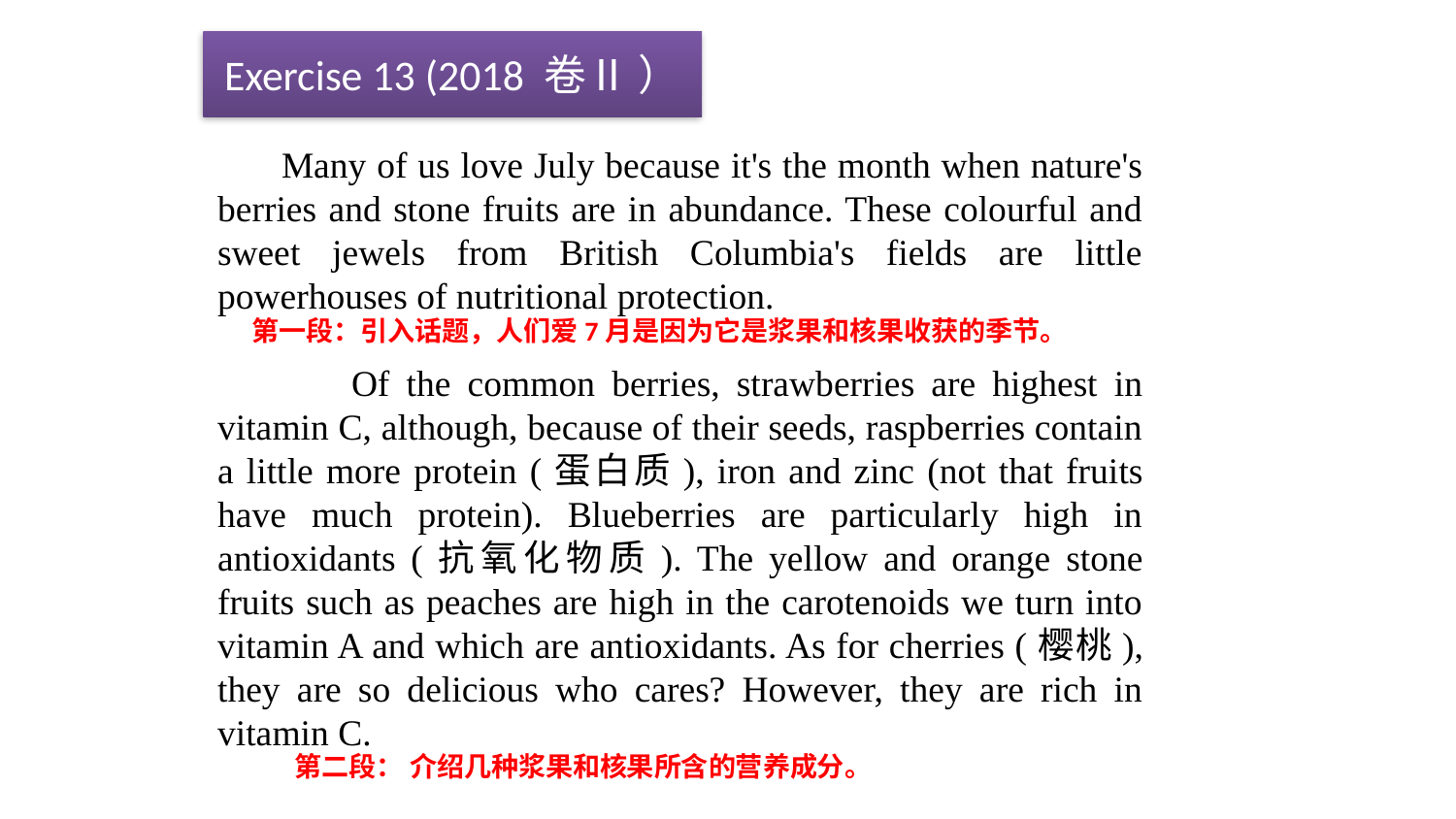

Exercise 13 (2018 卷Ⅱ ）
      Many of us love July because it's the month when nature's berries and stone fruits are in abundance. These colourful and sweet jewels from British Columbia's fields are little powerhouses of nutritional protection.

        Of the common berries, strawberries are highest in vitamin C, although, because of their seeds, raspberries contain a little more protein (蛋白质), iron and zinc (not that fruits have much protein). Blueberries are particularly high in antioxidants (抗氧化物质). The yellow and orange stone fruits such as peaches are high in the carotenoids we turn into vitamin A and which are antioxidants. As for cherries (樱桃), they are so delicious who cares? However, they are rich in vitamin C.

第一段：引入话题，人们爱7月是因为它是浆果和核果收获的季节。

第二段： 介绍几种浆果和核果所含的营养成分。